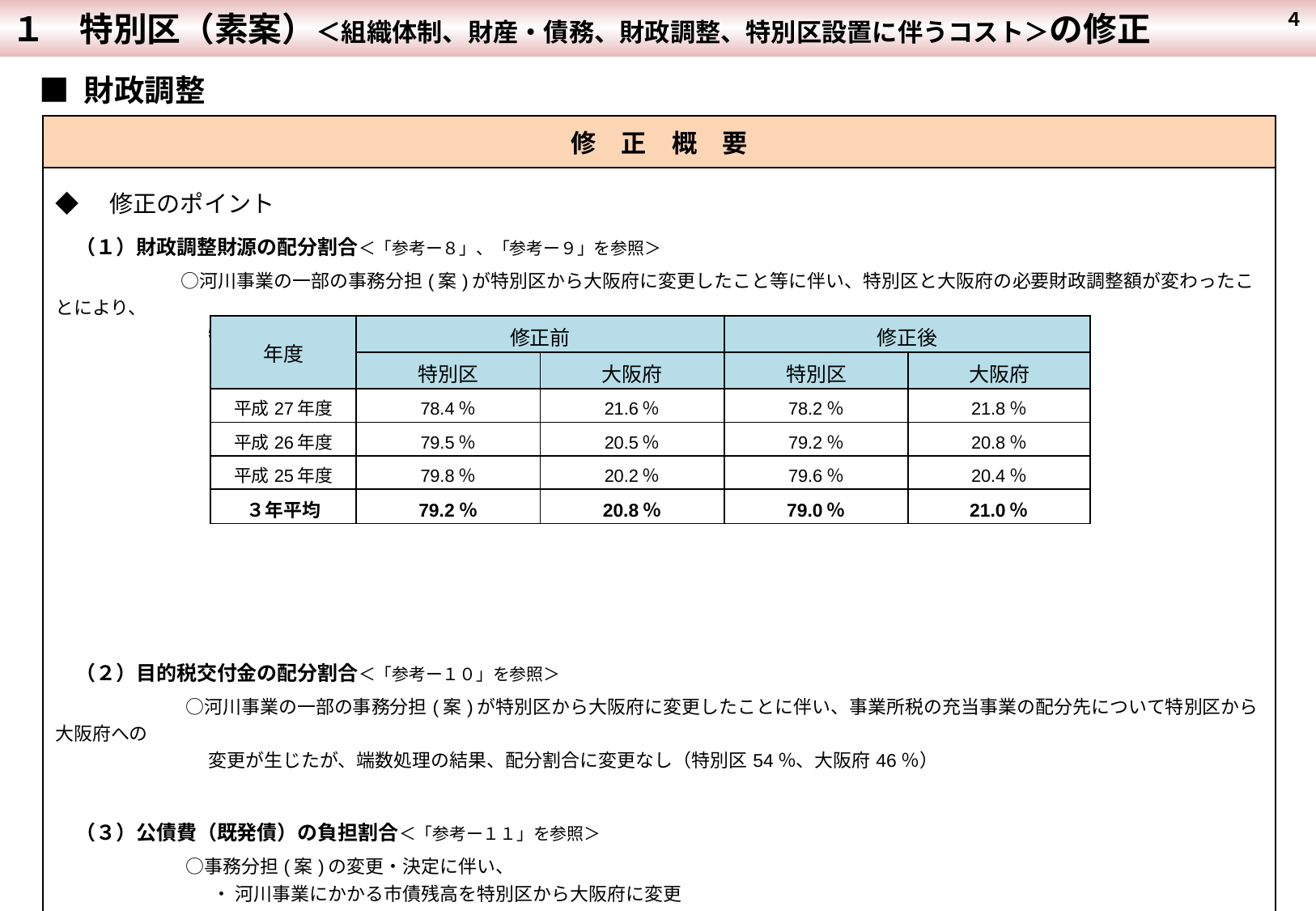

１　特別区（素案）＜組織体制、財産・債務、財政調整、特別区設置に伴うコスト＞の修正
 ４
■ 財政調整
| 修　正　概　要 |
| --- |
| ◆　修正のポイント 　（１）財政調整財源の配分割合＜「参考ー８」、「参考ー９」を参照＞　　　 　　　 　　　○河川事業の一部の事務分担(案)が特別区から大阪府に変更したこと等に伴い、特別区と大阪府の必要財政調整額が変わったことにより、 　　　　　　 　　特別区と大阪府の配分割合が変更 　　　　 　 　（２）目的税交付金の配分割合＜「参考ー１０」を参照＞ 　　　　　　　○河川事業の一部の事務分担(案)が特別区から大阪府に変更したことに伴い、事業所税の充当事業の配分先について特別区から大阪府への 　　　　　　　　 変更が生じたが、端数処理の結果、配分割合に変更なし（特別区54％、大阪府46％） 　（３）公債費（既発債）の負担割合＜「参考ー１１」を参照＞ 　　　　　　　○事務分担(案)の変更・決定に伴い、 　　　　 　　　　 ・ 河川事業にかかる市債残高を特別区から大阪府に変更 　　　　　 　　　 ・ 水道事業にかかる市債残高を大阪府に計上 　　　　 　　　　 ・ 弘済院事業にかかる市債残高を特別区に計上 　　　　　　　○ただし、 端数処理の結果、負担割合に変更なし（特別区72％、大阪府28％） |
| 年度 | 修正前 |  | 修正後 |  |
| --- | --- | --- | --- | --- |
|  | 特別区 | 大阪府 | 特別区 | 大阪府 |
| 平成27年度 | 78.4％ | 21.6％ | 78.2％ | 21.8％ |
| 平成26年度 | 79.5％ | 20.5％ | 79.2％ | 20.8％ |
| 平成25年度 | 79.8％ | 20.2％ | 79.6％ | 20.4％ |
| ３年平均 | 79.2％ | 20.8％ | 79.0％ | 21.0％ |